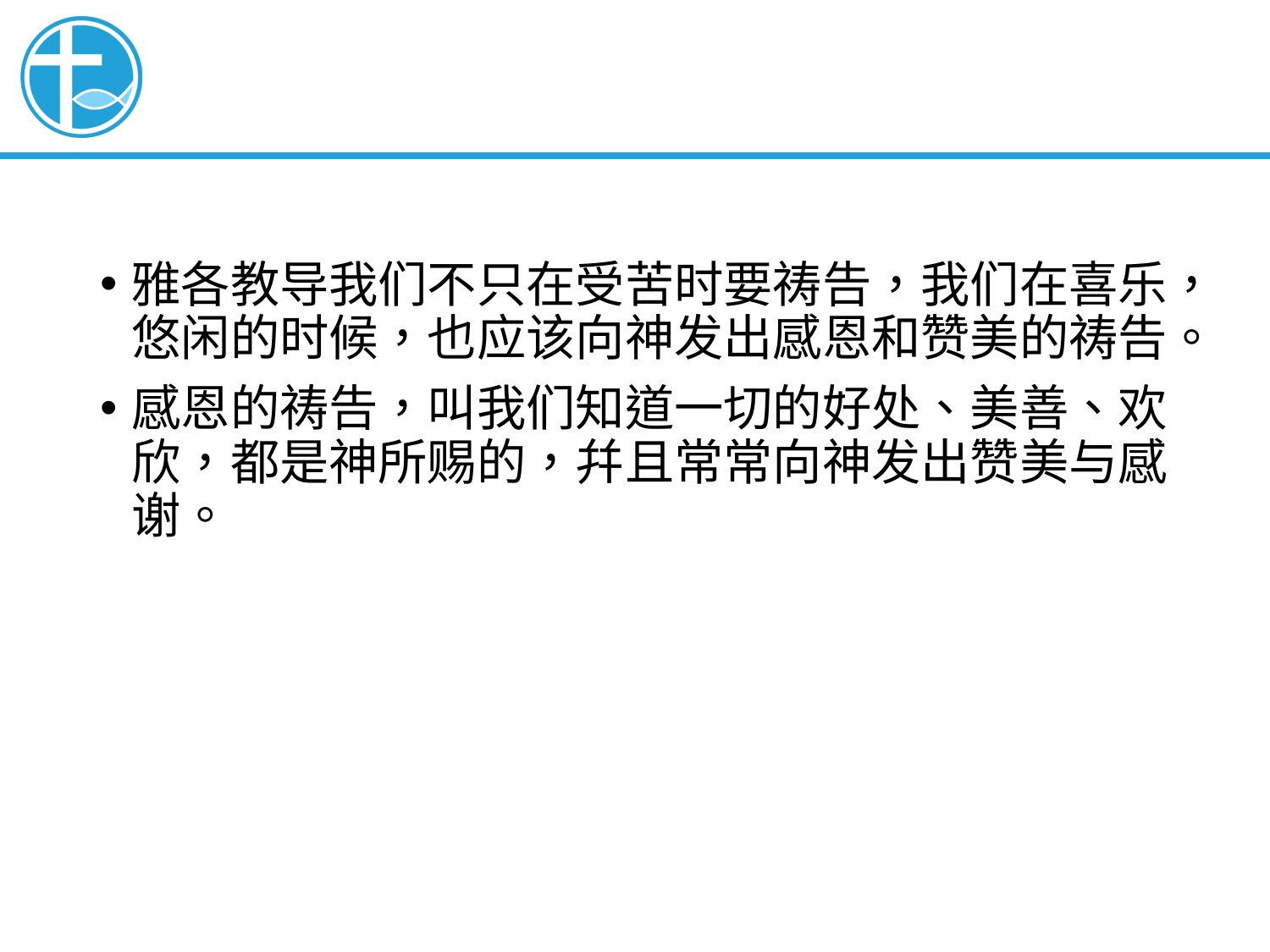

#
雅各教导我们不只在受苦时要祷告，我们在喜乐，悠闲的时候，也应该向神发出感恩和赞美的祷告。
感恩的祷告，叫我们知道一切的好处、美善、欢欣，都是神所赐的，幷且常常向神发出赞美与感谢。